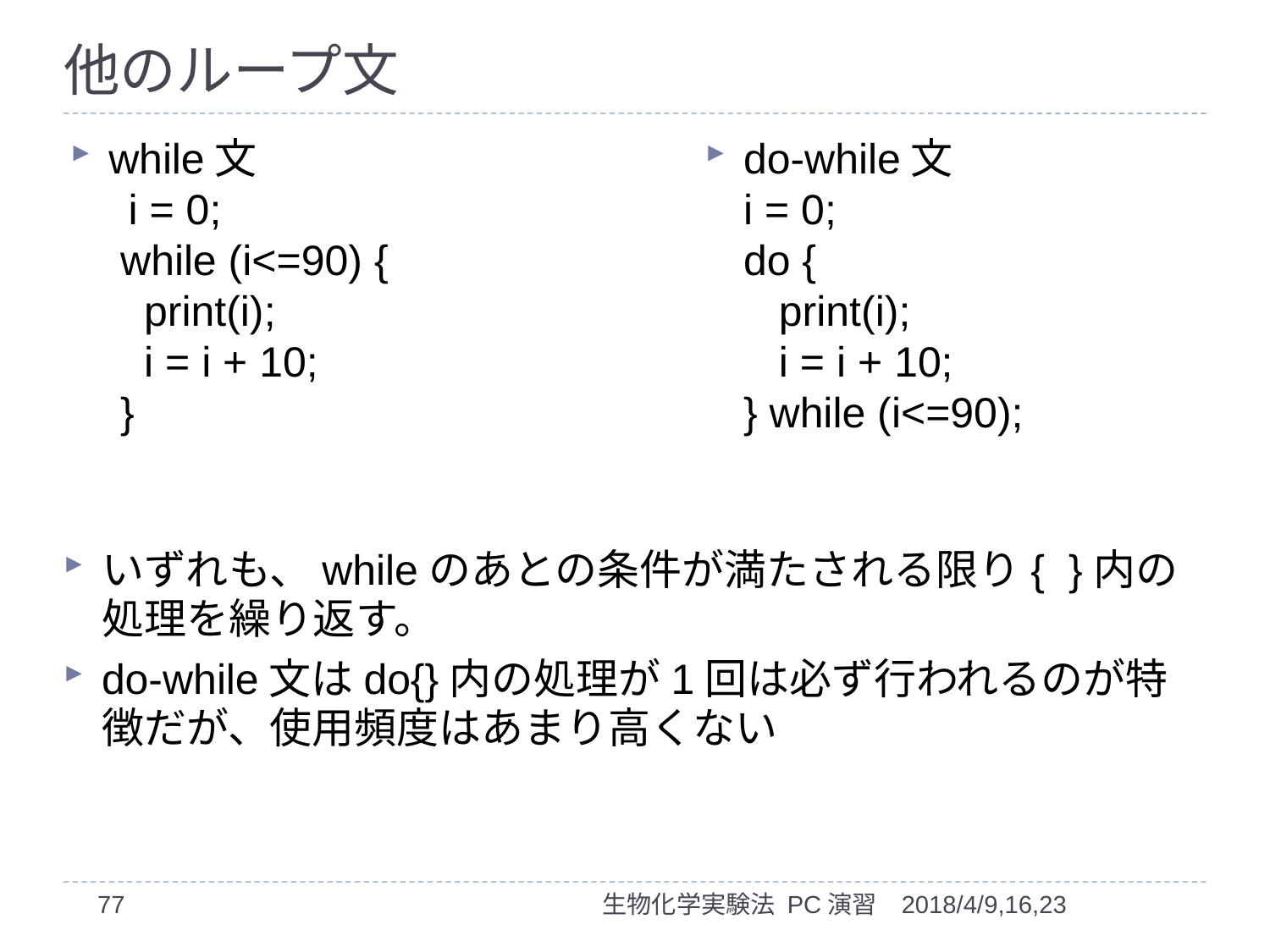

# 他のループ文
while文
 i = 0;
 while (i<=90) {
   print(i);
   i = i + 10;
 }
do-while文
i = 0;
do {
   print(i);
   i = i + 10;
} while (i<=90);
いずれも、whileのあとの条件が満たされる限り{  }内の処理を繰り返す。
do-while文はdo{}内の処理が1回は必ず行われるのが特徴だが、使用頻度はあまり高くない

77
生物化学実験法 PC演習
2018/4/9,16,23